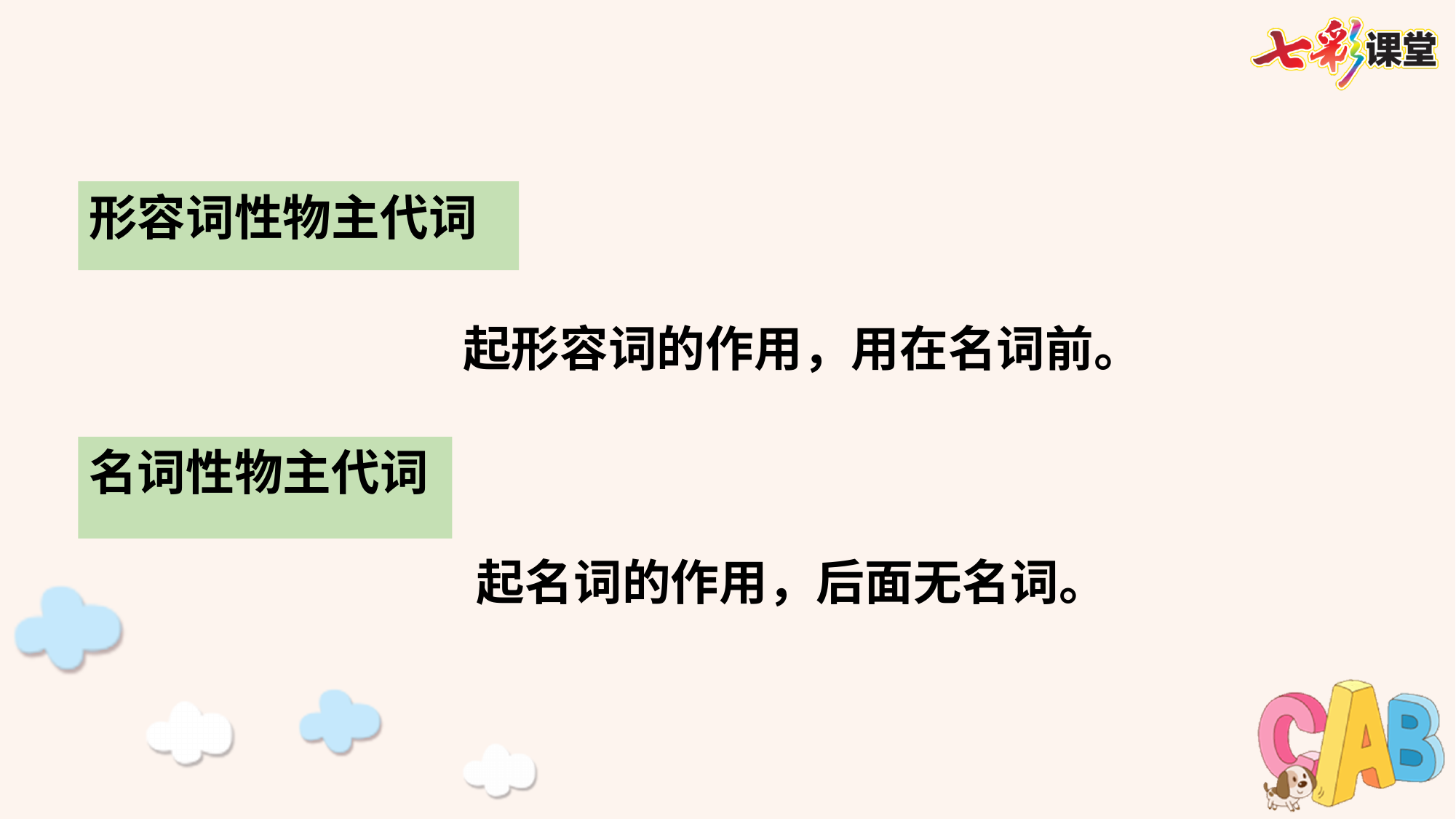

形容词性物主代词

起形容词的作用，用在名词前。
名词性物主代词

起名词的作用，后面无名词。